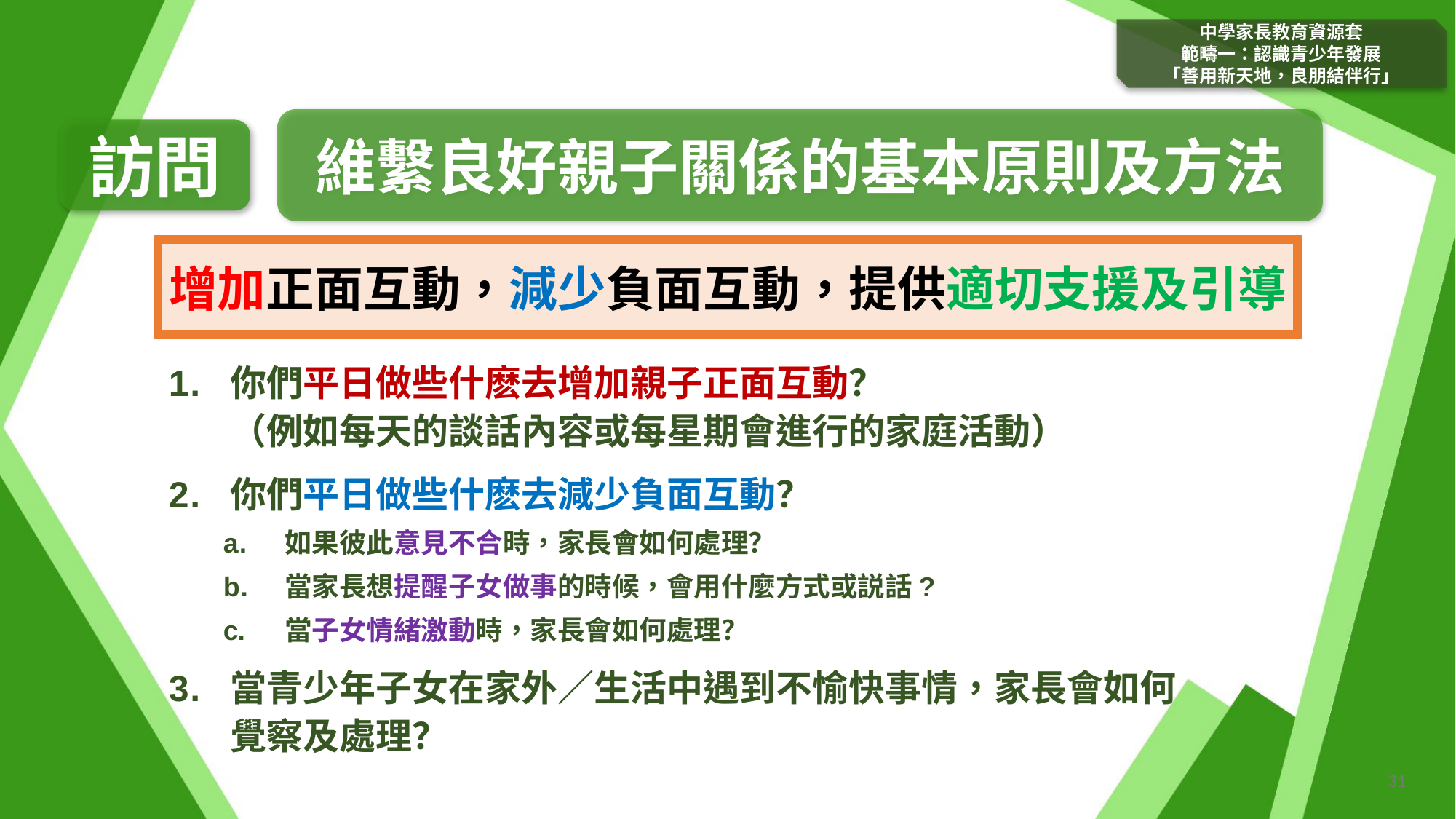

中學家長教育資源套
範疇一：認識青少年發展
「善用新天地，良朋結伴行」
維繫良好親子關係的基本原則及方法
訪問
增加正面互動，減少負面互動，提供適切支援及引導
你們平日做些什麽去增加親子正面互動？
（例如每天的談話內容或每星期會進行的家庭活動）
你們平日做些什麽去減少負面互動？
如果彼此意見不合時，家長會如何處理？
當家長想提醒子女做事的時候，會用什麼方式或説話?
當子女情緒激動時，家長會如何處理？
當青少年子女在家外／生活中遇到不愉快事情，家長會如何覺察及處理？
31